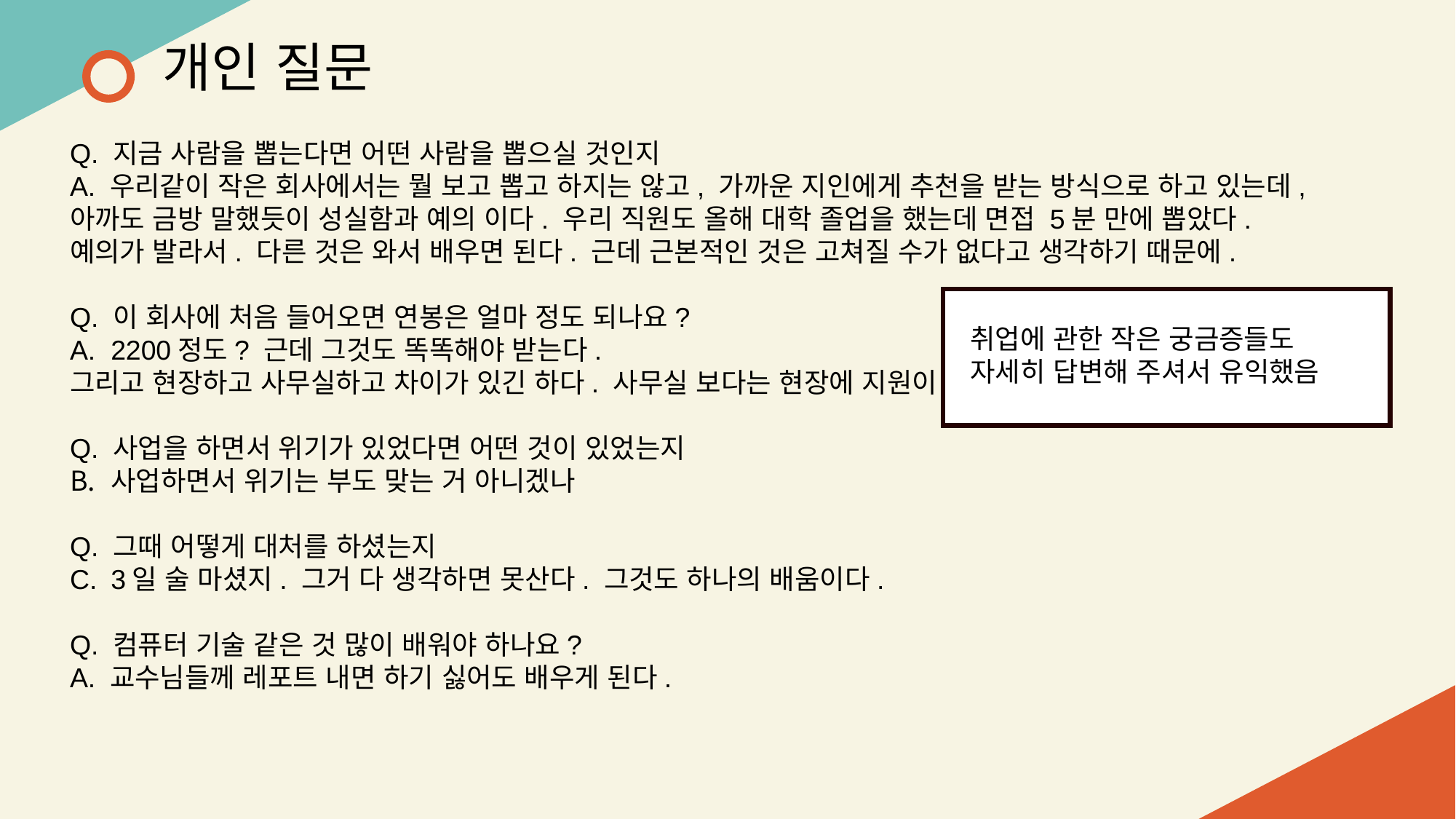

개인 질문

Q. 지금 사람을 뽑는다면 어떤 사람을 뽑으실 것인지
A. 우리같이 작은 회사에서는 뭘 보고 뽑고 하지는 않고, 가까운 지인에게 추천을 받는 방식으로 하고 있는데, 아까도 금방 말했듯이 성실함과 예의 이다. 우리 직원도 올해 대학 졸업을 했는데 면접 5분 만에 뽑았다.
예의가 발라서. 다른 것은 와서 배우면 된다. 근데 근본적인 것은 고쳐질 수가 없다고 생각하기 때문에.

Q. 이 회사에 처음 들어오면 연봉은 얼마 정도 되나요?
2200정도? 근데 그것도 똑똑해야 받는다.
그리고 현장하고 사무실하고 차이가 있긴 하다. 사무실 보다는 현장에 지원이 많다.

Q. 사업을 하면서 위기가 있었다면 어떤 것이 있었는지
사업하면서 위기는 부도 맞는 거 아니겠나

Q. 그때 어떻게 대처를 하셨는지
3일 술 마셨지. 그거 다 생각하면 못산다. 그것도 하나의 배움이다.

Q. 컴퓨터 기술 같은 것 많이 배워야 하나요?
A. 교수님들께 레포트 내면 하기 싫어도 배우게 된다.

취업에 관한 작은 궁금증들도
자세히 답변해 주셔서 유익했음